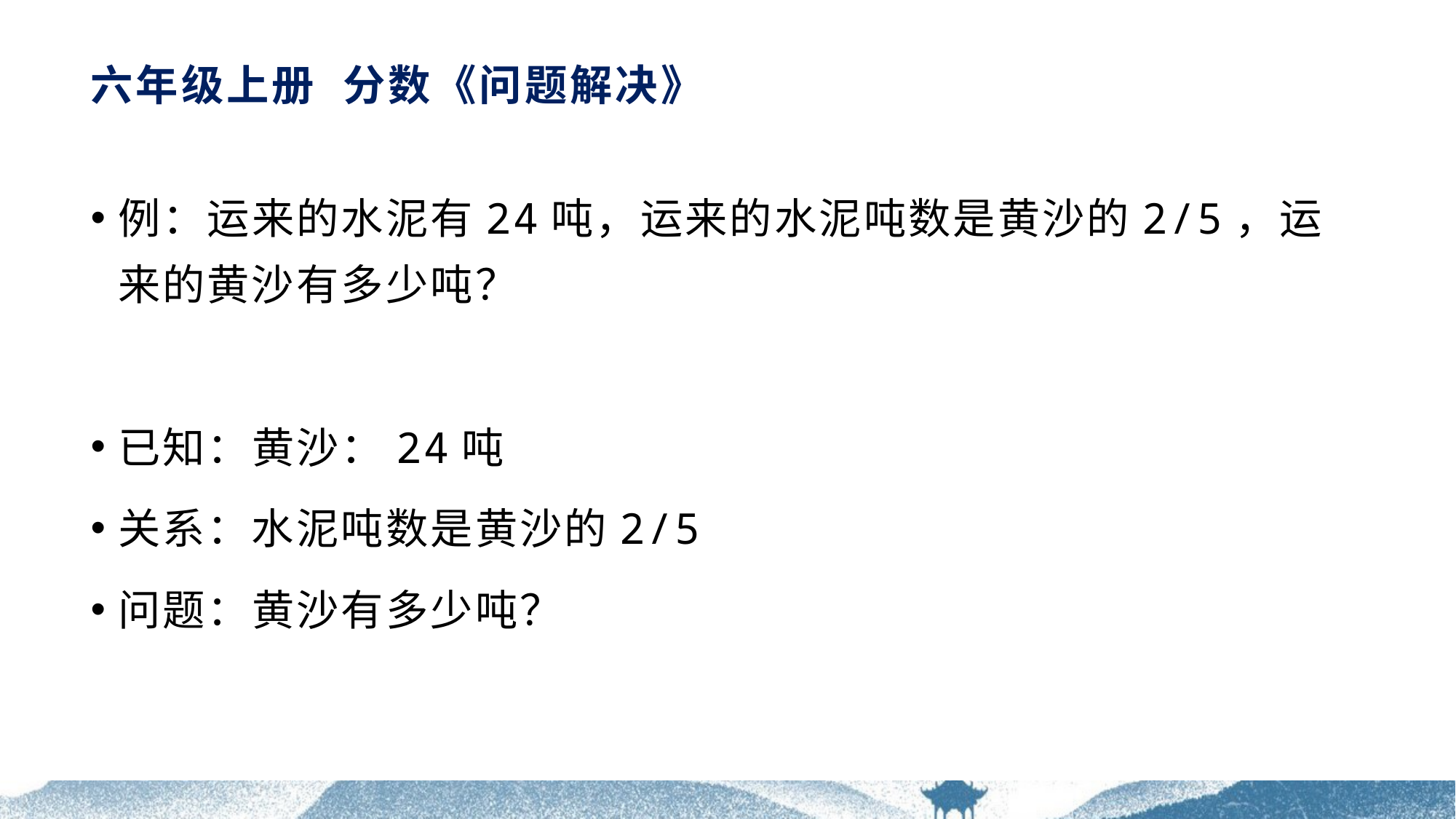

# 六年级上册  分数《问题解决》
例：运来的水泥有24吨，运来的水泥吨数是黄沙的2/5，运来的黄沙有多少吨？

已知：黄沙：24吨
关系：水泥吨数是黄沙的2/5
问题：黄沙有多少吨？